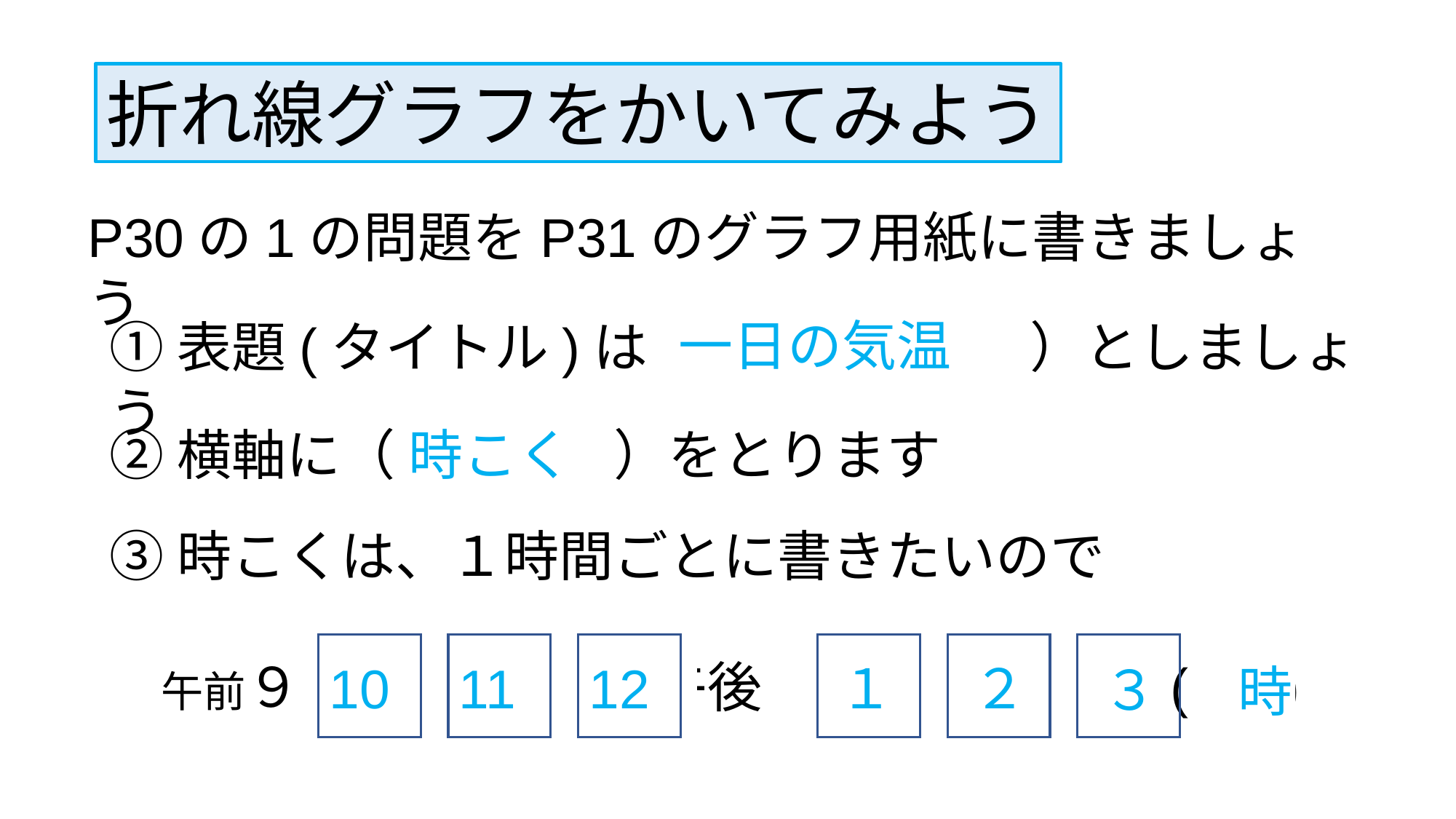

折れ線グラフをかいてみよう
P30の1の問題をP31のグラフ用紙に書きましょう
一日の気温
①表題(タイトル)は（　　　　　　）としましょう
②横軸に（　　　　）をとります
時こく
③時こくは、１時間ごとに書きたいので

　 午前９                             午後　　　　　　　 (　 )

10
11
12
１
２
３
時